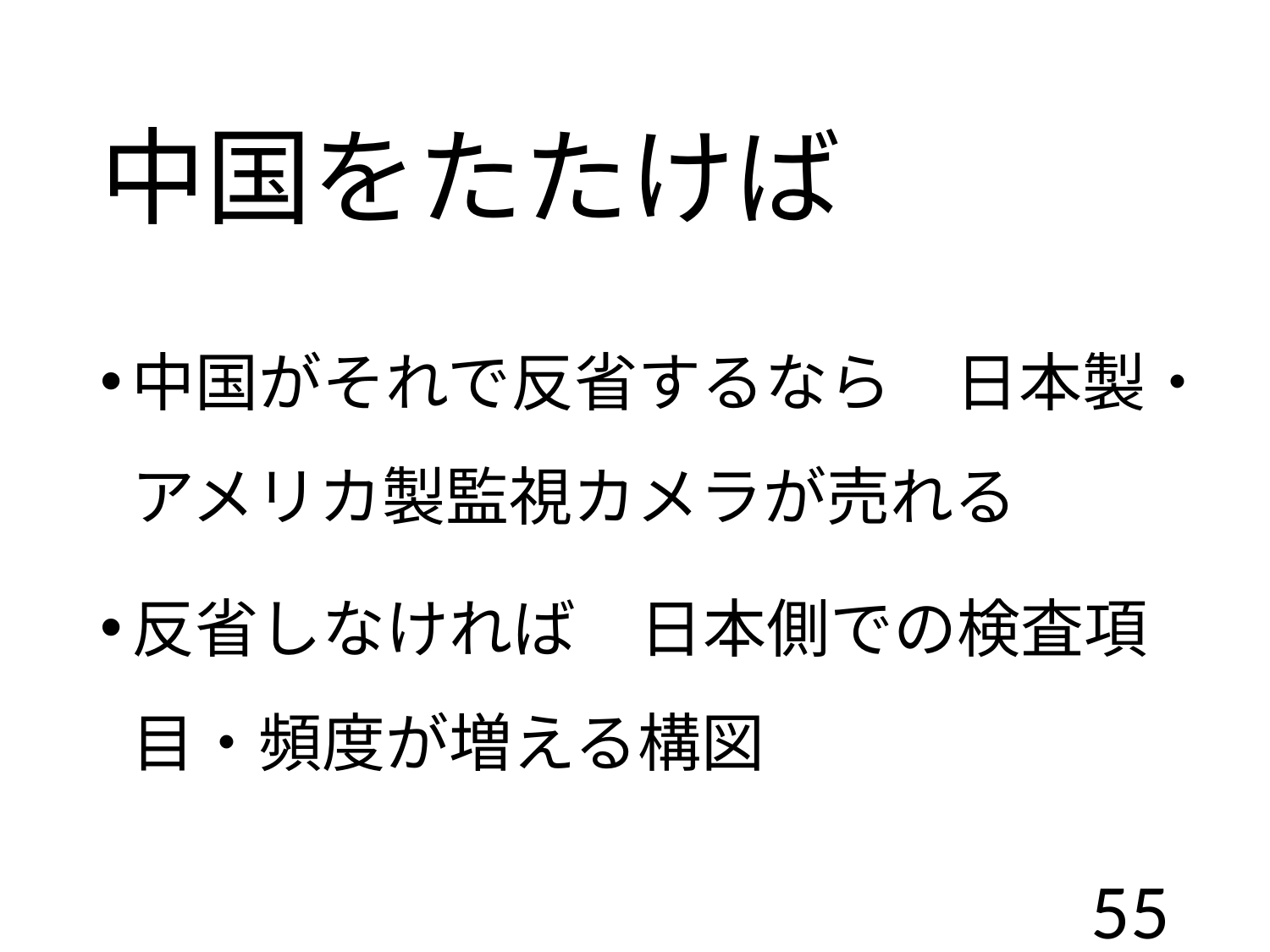

# 中国をたたけば
中国がそれで反省するなら　日本製・アメリカ製監視カメラが売れる
反省しなければ　日本側での検査項目・頻度が増える構図

55